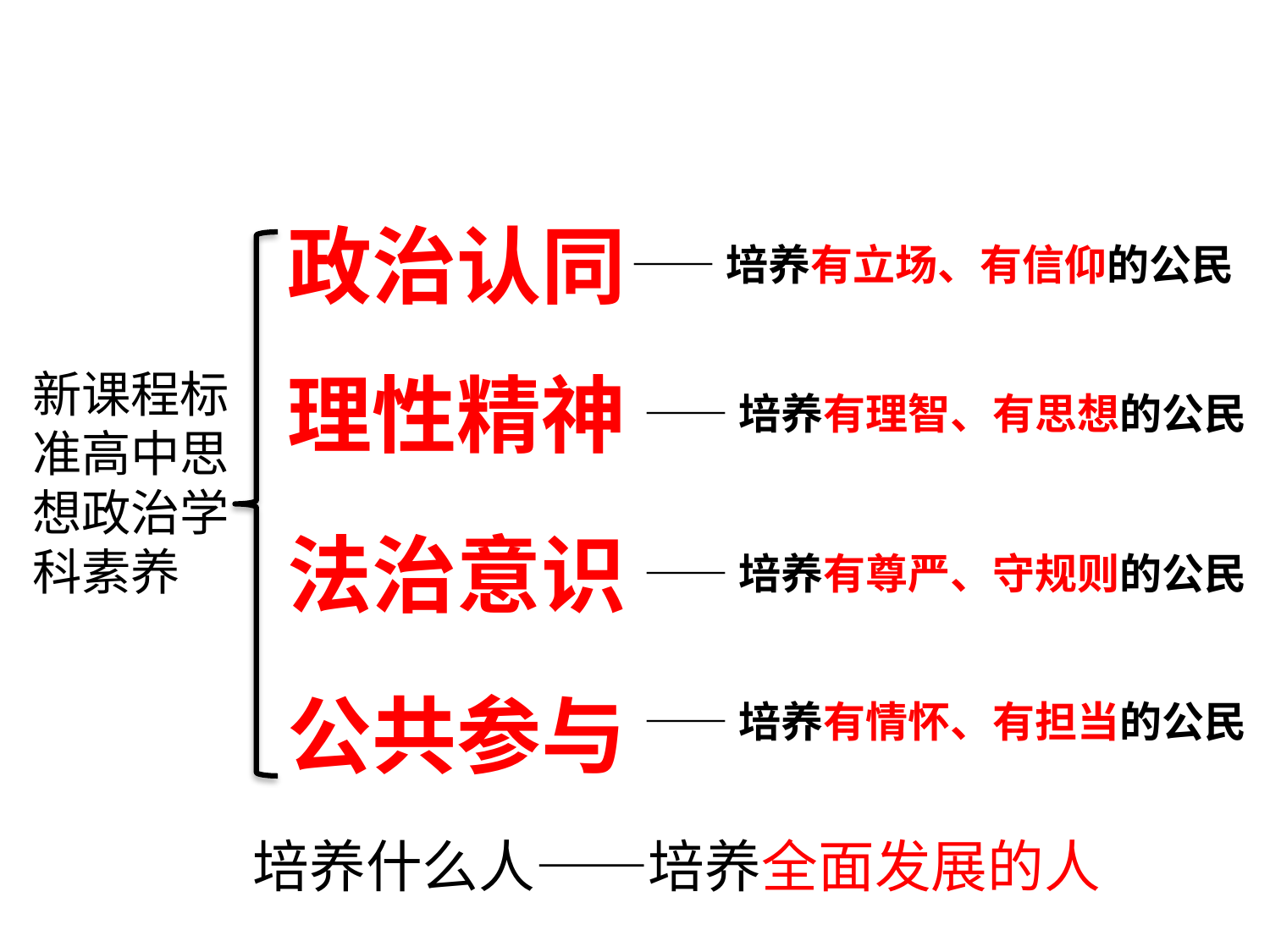

政治认同

——培养有立场、有信仰的公民
理性精神
新课程标准高中思想政治学科素养
——培养有理智、有思想的公民
法治意识
——培养有尊严、守规则的公民
公共参与
——培养有情怀、有担当的公民
培养什么人——培养全面发展的人